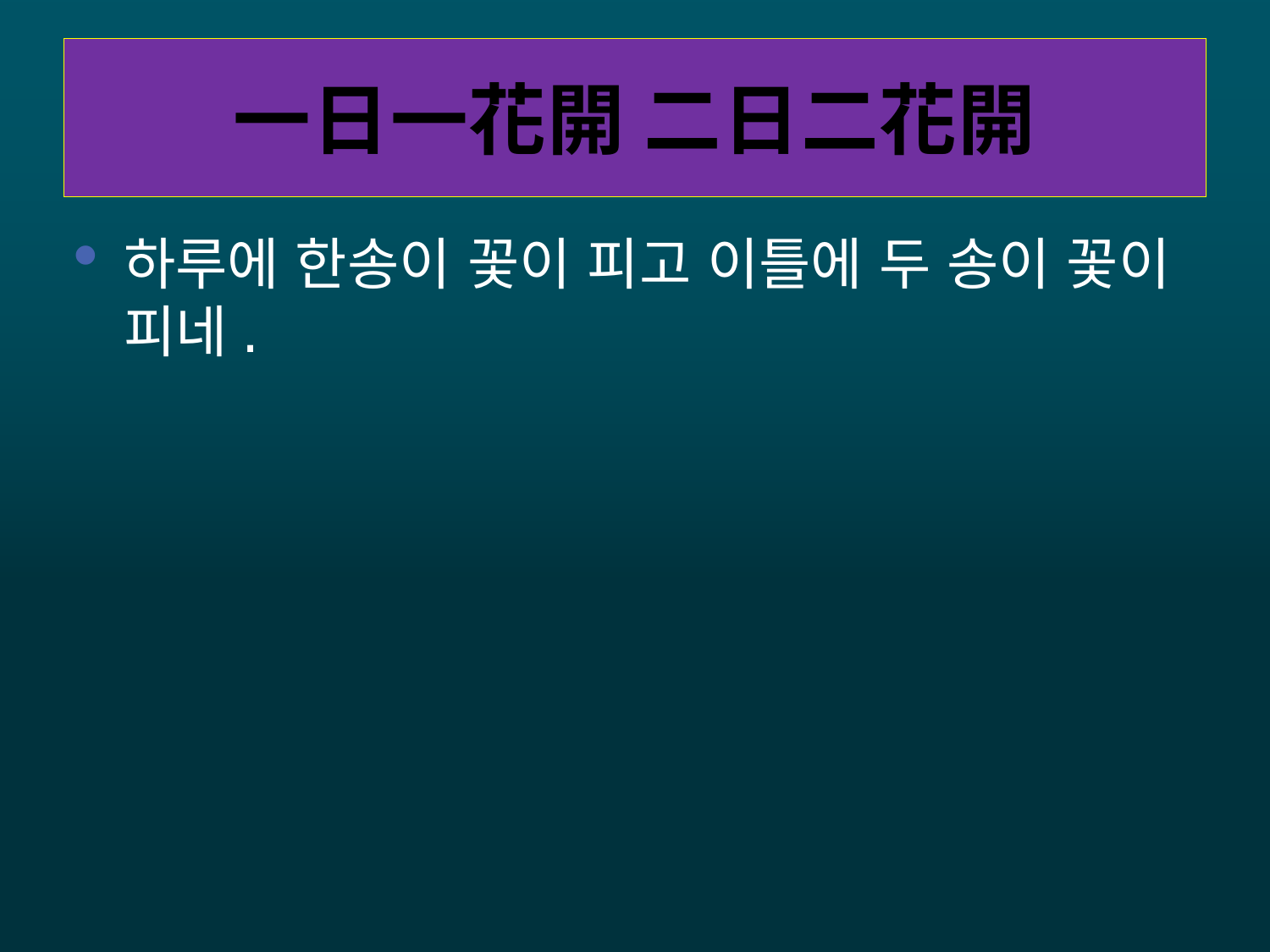

# 一日一花開 二日二花開
하루에 한송이 꽃이 피고 이틀에 두 송이 꽃이 피네.